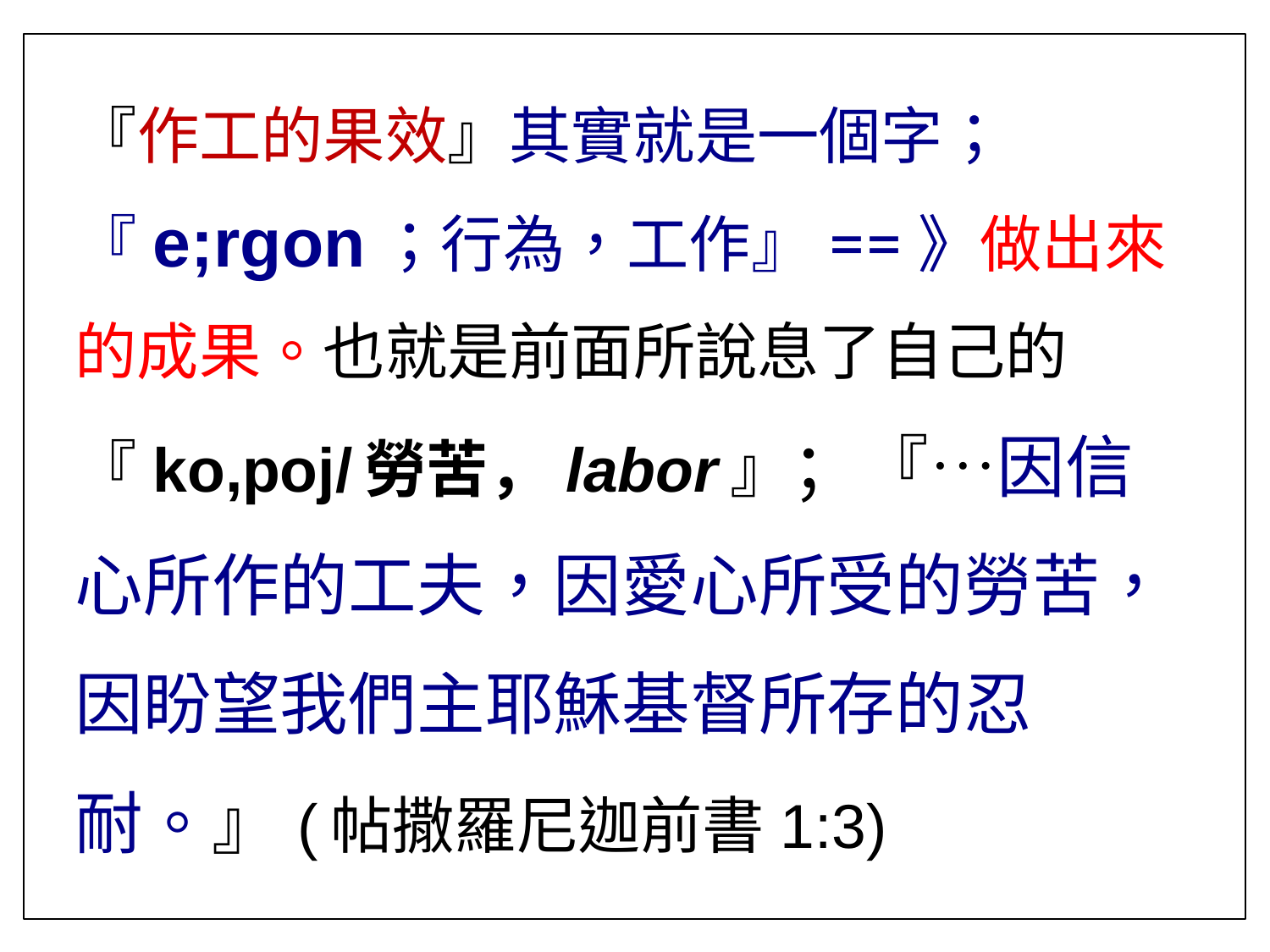

『作工的果效』其實就是一個字；『e;rgon；行為，工作』==》做出來的成果。也就是前面所說息了自己的『ko,poj/勞苦，labor』；『…因信心所作的工夫，因愛心所受的勞苦，因盼望我們主耶穌基督所存的忍耐。』(帖撒羅尼迦前書1:3)